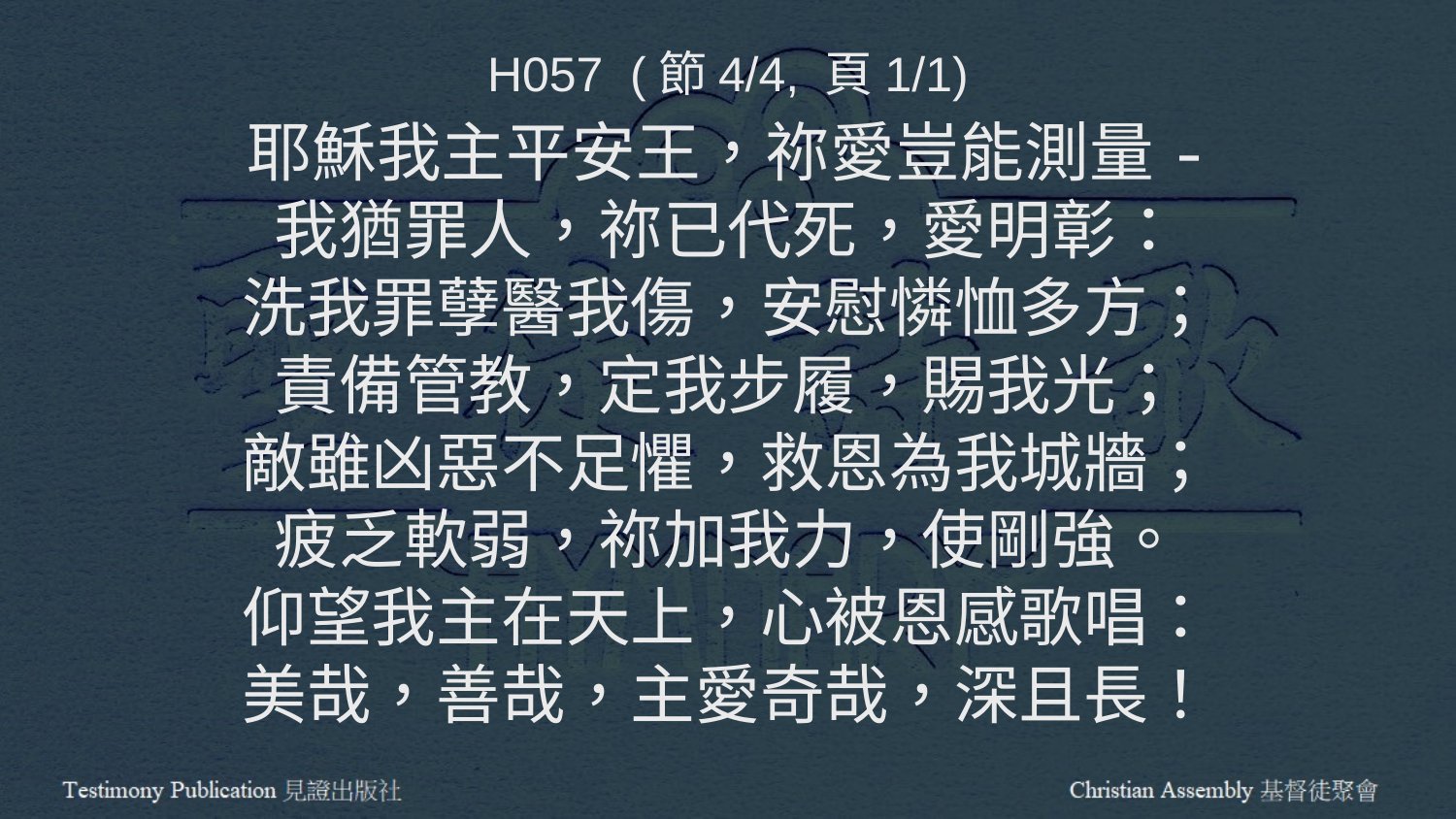

H057  (節4/4, 頁1/1)
耶穌我主平安王，祢愛豈能測量-
我猶罪人，祢已代死，愛明彰：
洗我罪孽醫我傷，安慰憐恤多方；
責備管教，定我步履，賜我光；
敵雖凶惡不足懼，救恩為我城牆；
疲乏軟弱，祢加我力，使剛強。
仰望我主在天上，心被恩感歌唱：
美哉，善哉，主愛奇哉，深且長！